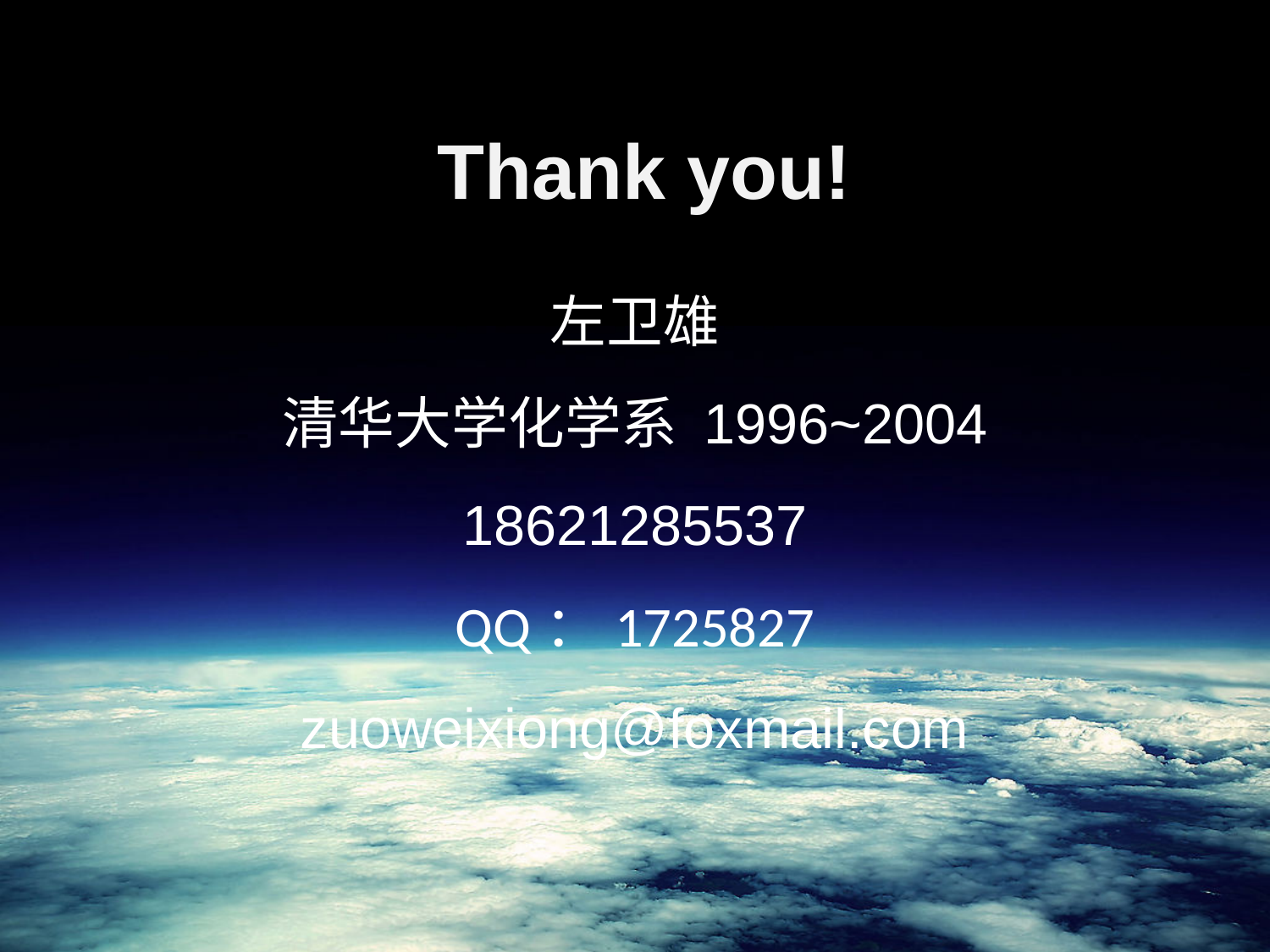

# Thank you!
左卫雄
清华大学化学系 1996~2004
18621285537
QQ：1725827
zuoweixiong@foxmail.com